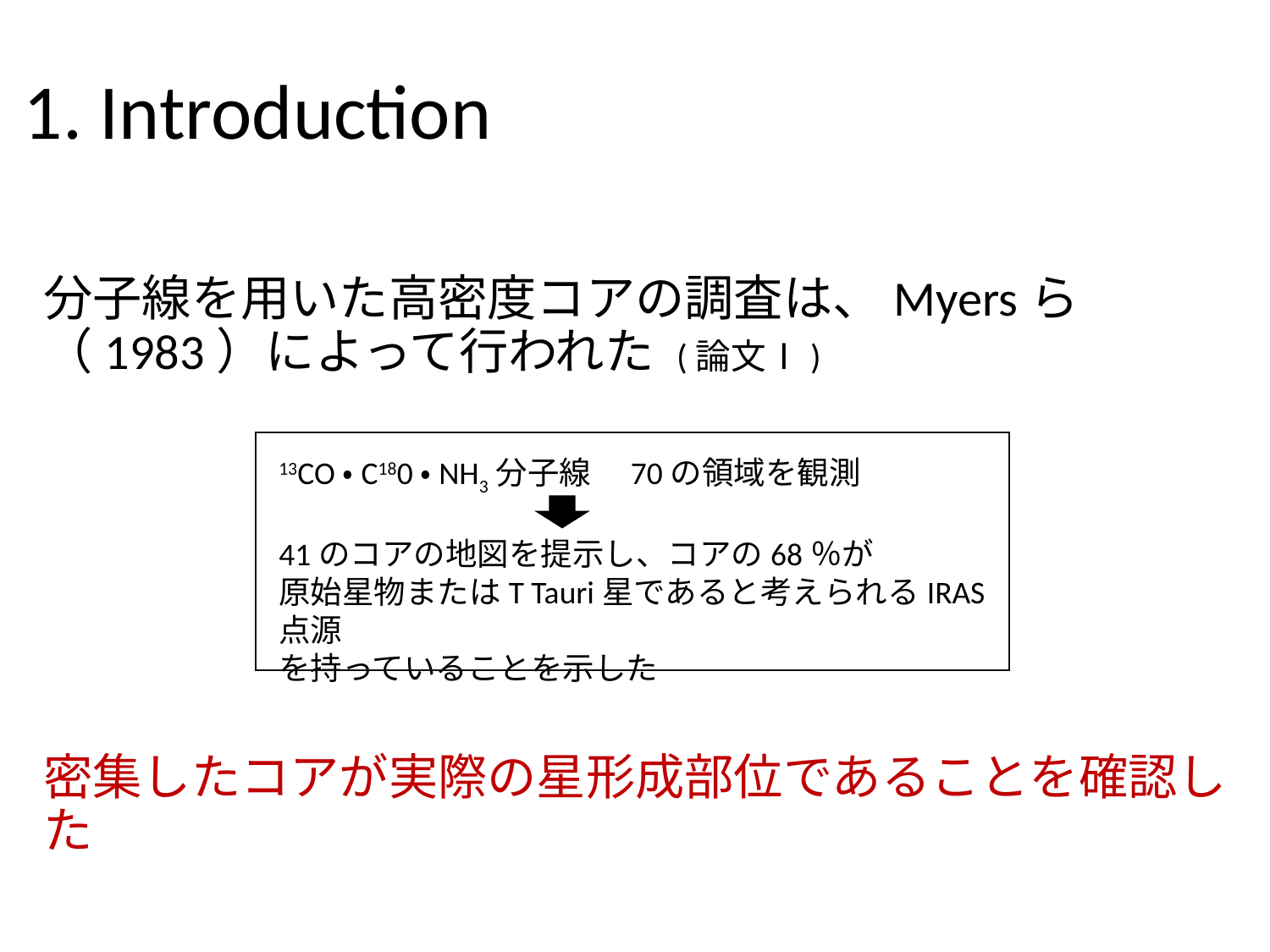

# 1. Introduction

分子線を用いた高密度コアの調査は、Myersら（1983）によって行われた (論文Ⅰ)

密集したコアが実際の星形成部位であることを確認した

13CO・C180・NH3分子線　70の領域を観測

41のコアの地図を提示し、コアの68％が
原始星物またはT Tauri星であると考えられるIRAS点源
を持っていることを示した